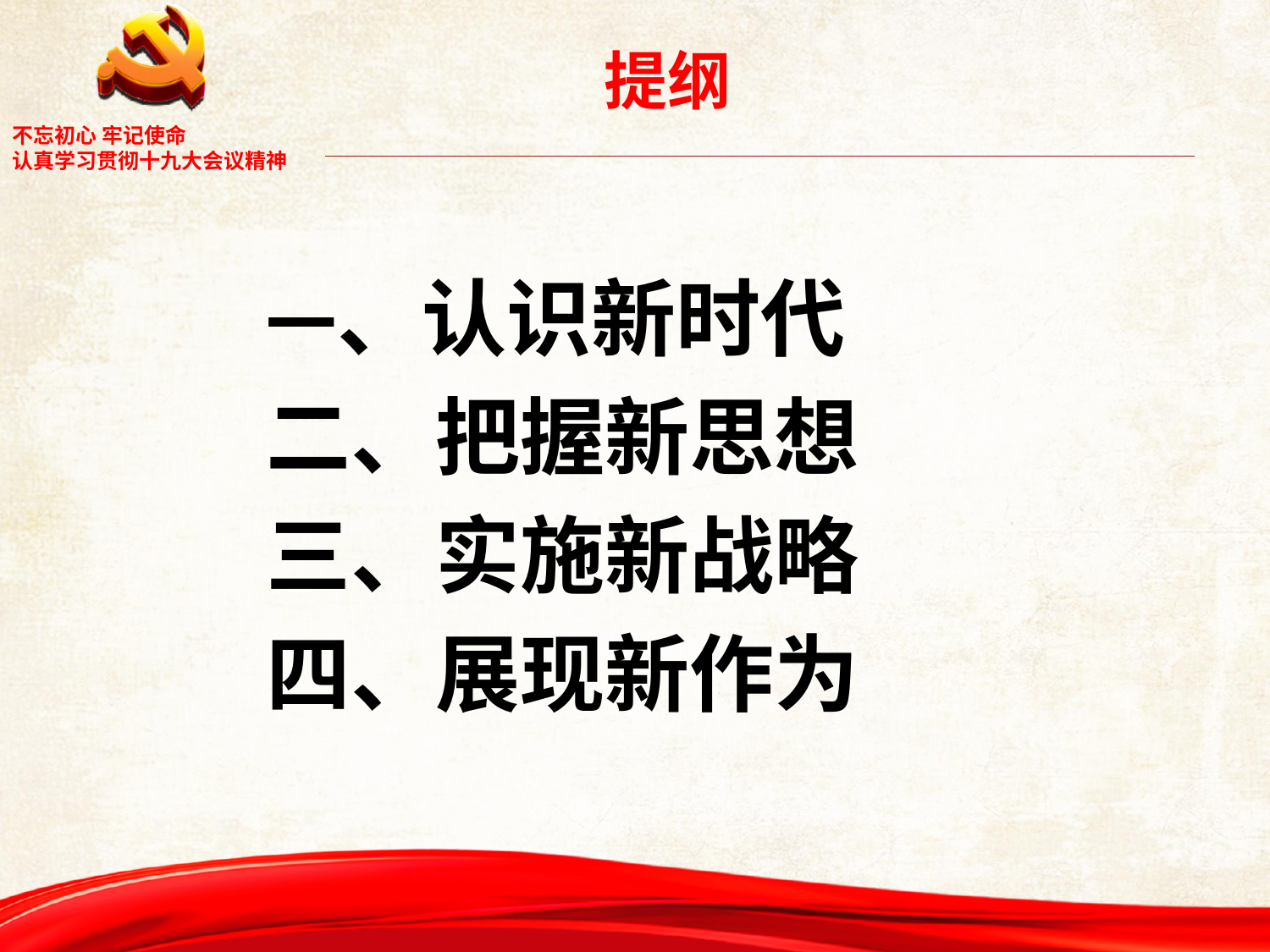

# 提纲
一、认识新时代
二、把握新思想
三、实施新战略
四、展现新作为
7